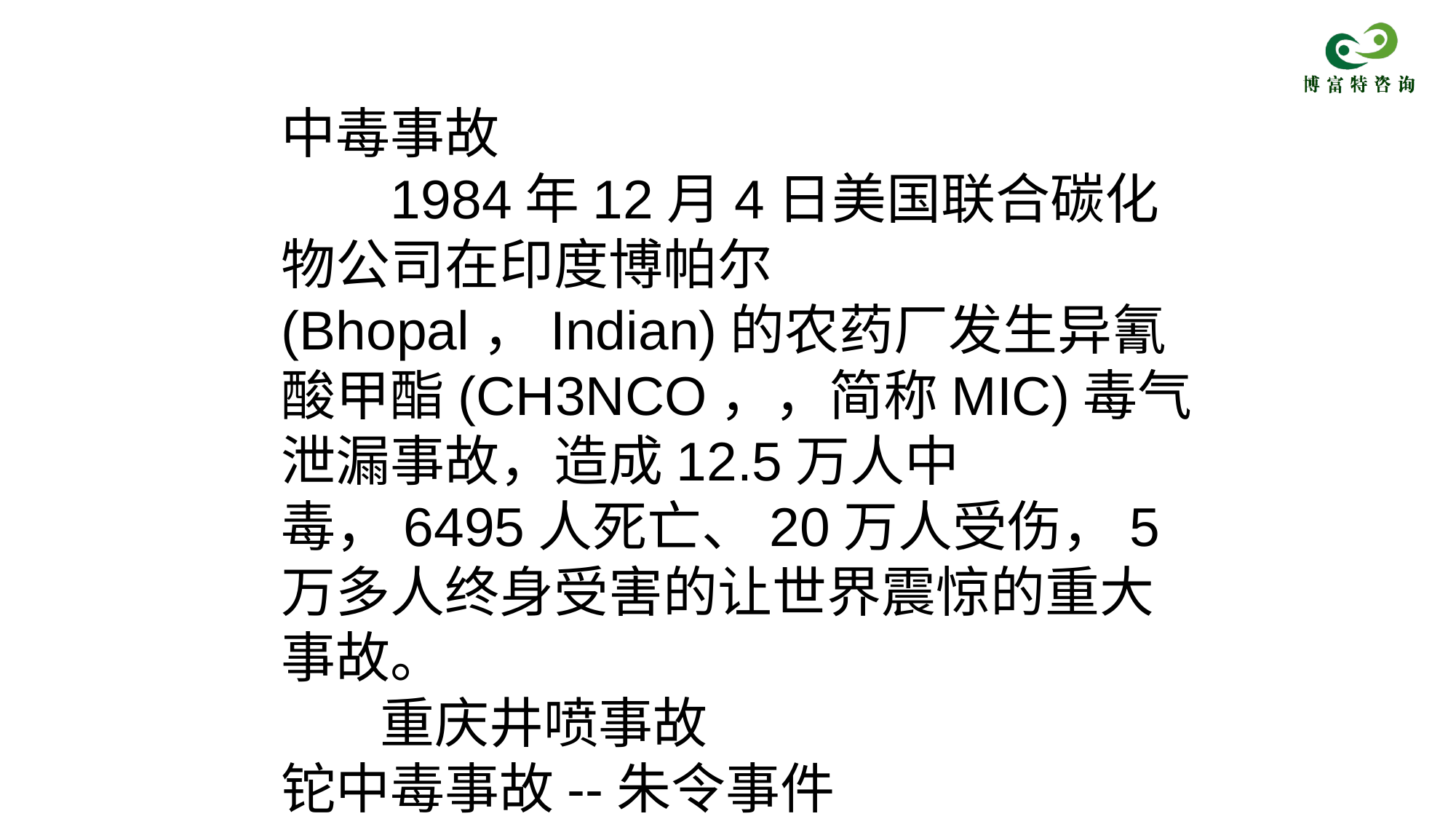

中毒事故
	1984年12月4日美国联合碳化物公司在印度博帕尔(Bhopal，Indian)的农药厂发生异氰酸甲酯(CH3NCO，，简称MIC)毒气泄漏事故，造成12.5万人中毒，6495人死亡、20万人受伤，5万多人终身受害的让世界震惊的重大事故。
       重庆井喷事故
铊中毒事故--朱令事件